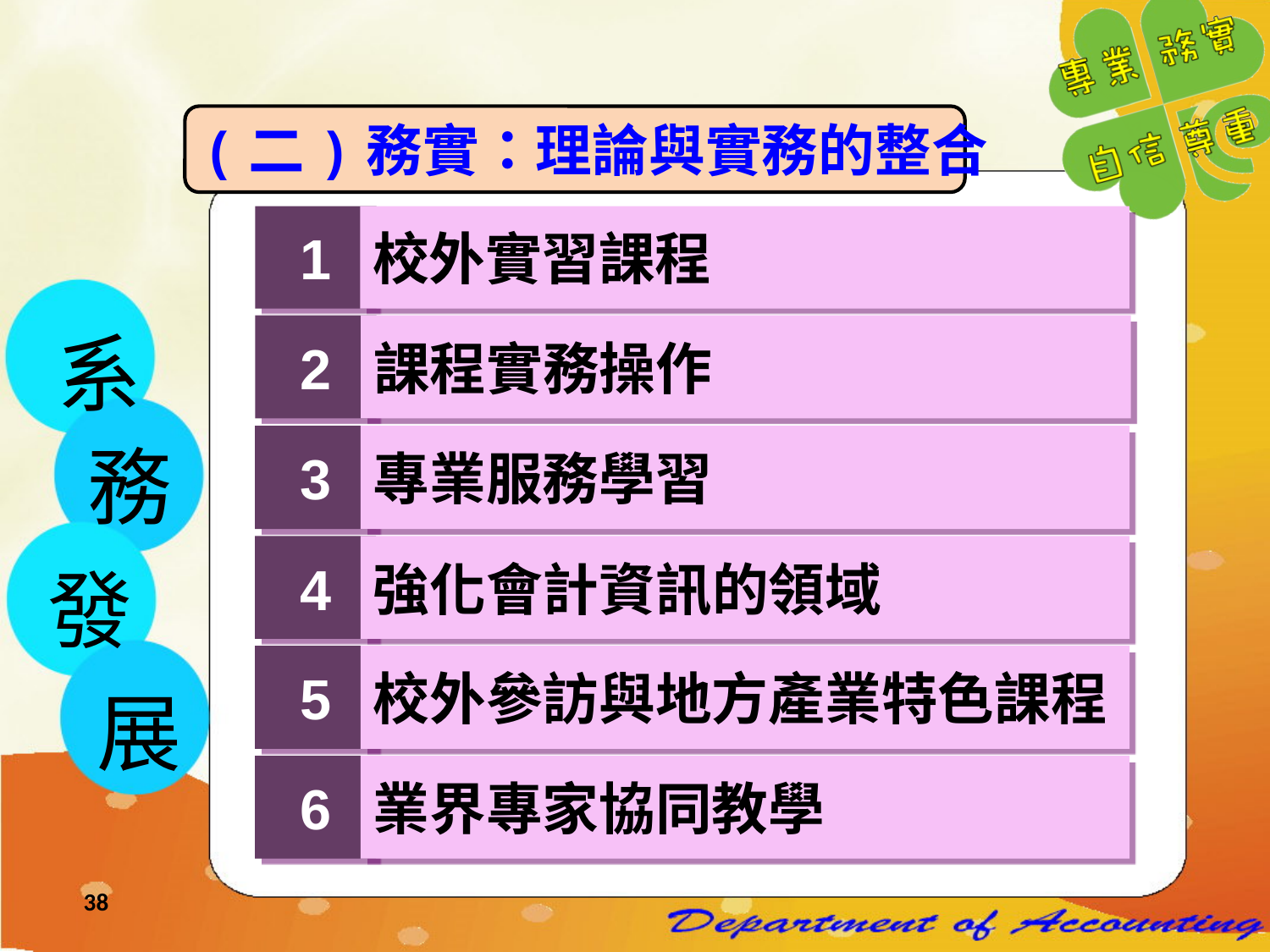

(二)務實：理論與實務的整合
1
校外實習課程
2
課程實務操作
3
專業服務學習
4
強化會計資訊的領域
5
校外參訪與地方產業特色課程
6
業界專家協同教學
系
務
發
展
38